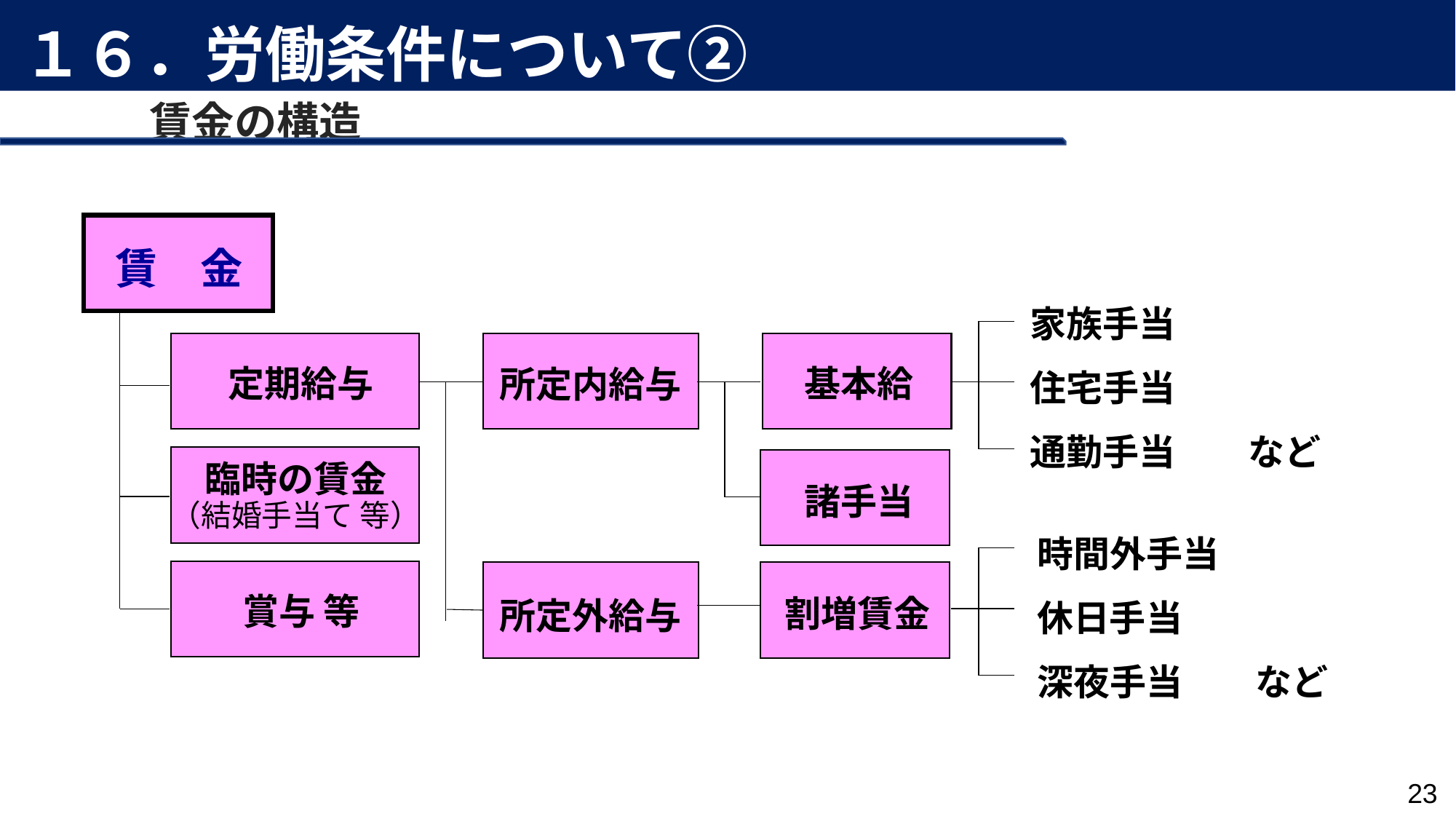

１６．労働条件について②
賃金の構造

賃　金
家族手当

基本給
定期給与
所定内給与
住宅手当
通勤手当　　など

臨時の賃金
（結婚手当て 等）
諸手当
時間外手当

賞与 等
割増賃金
所定外給与
休日手当
深夜手当　　など
23